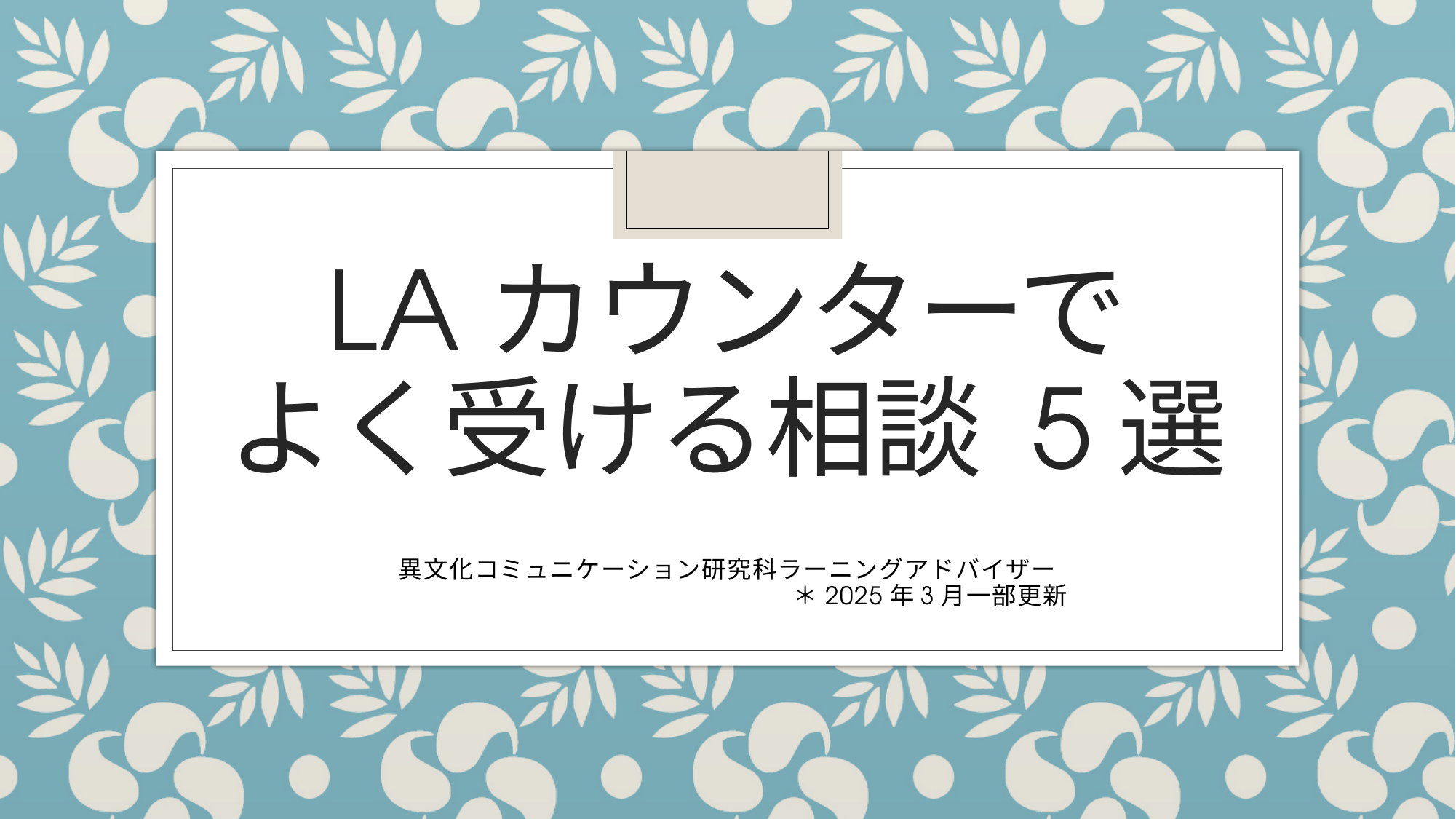

# LAカウンターで よく受ける相談 5選
異文化コミュニケーション研究科ラーニングアドバイザー
　　　　　　　　　　　　　　　　＊2025年3月一部更新